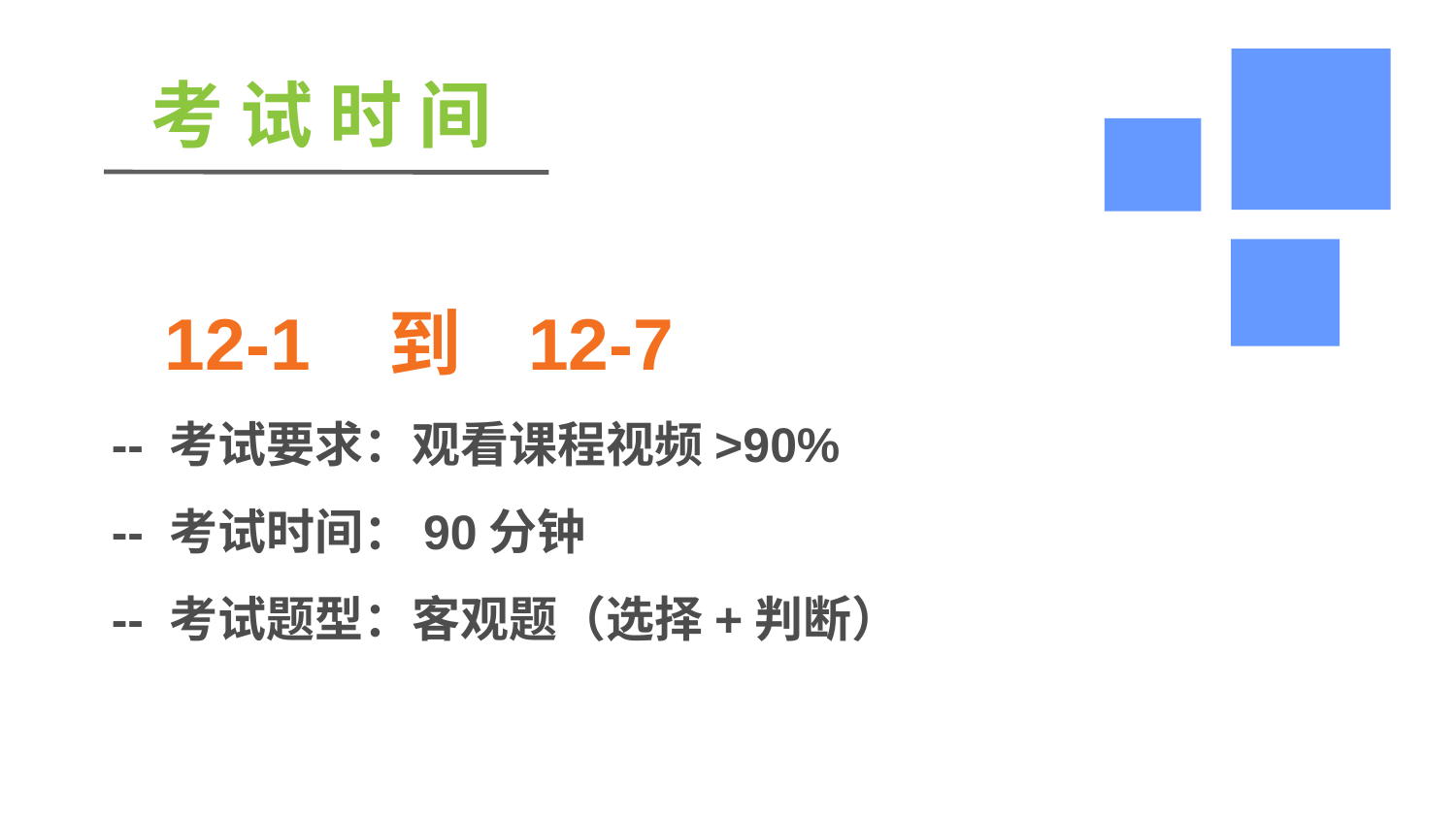

# 考 试 时 间

    12-1   到   12-7
  -- 考试要求：观看课程视频>90%
  -- 考试时间：90分钟
  -- 考试题型：客观题（选择+判断）